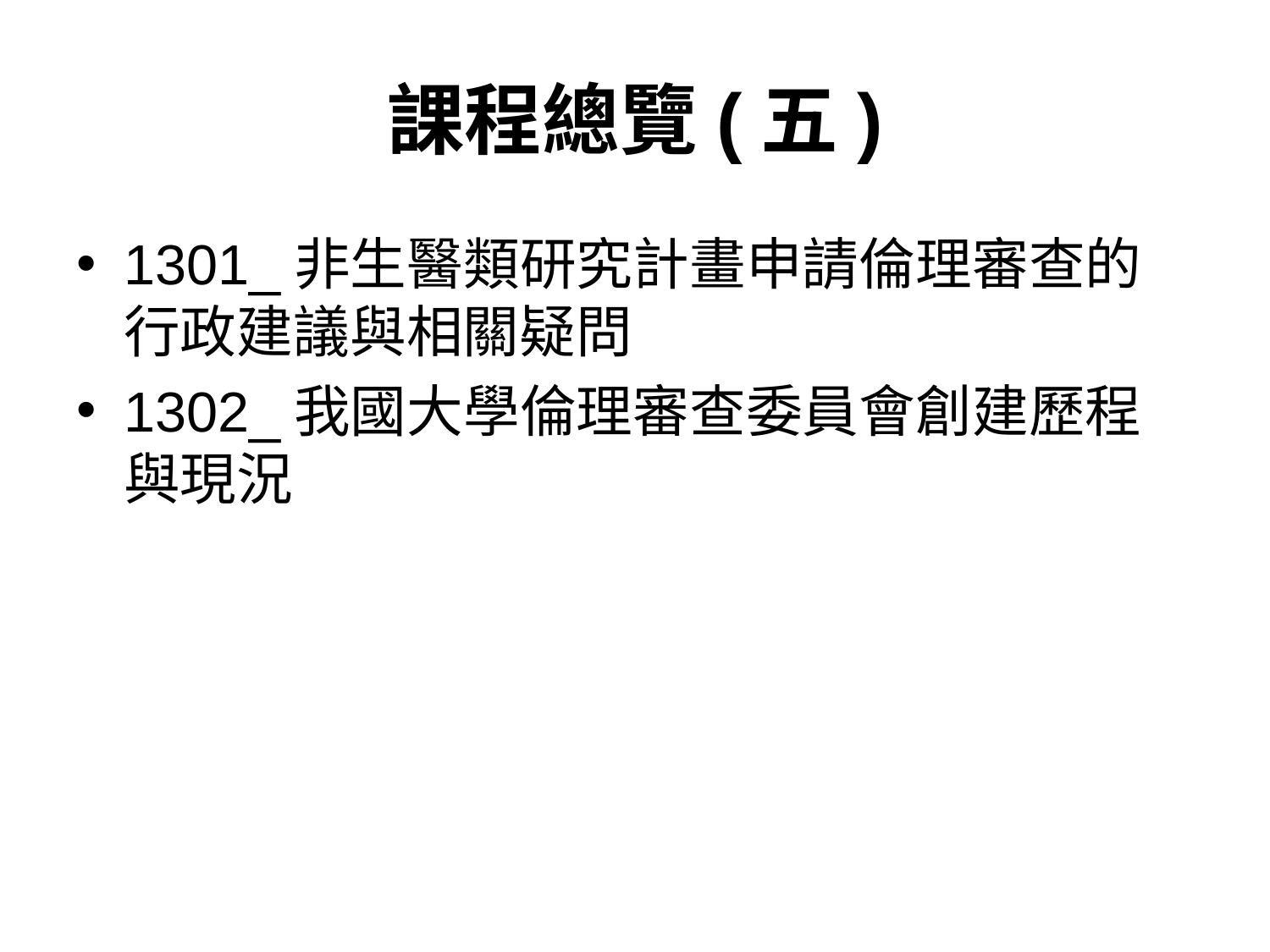

# 課程總覽(五)
1301_非生醫類研究計畫申請倫理審查的行政建議與相關疑問
1302_我國大學倫理審查委員會創建歷程與現況